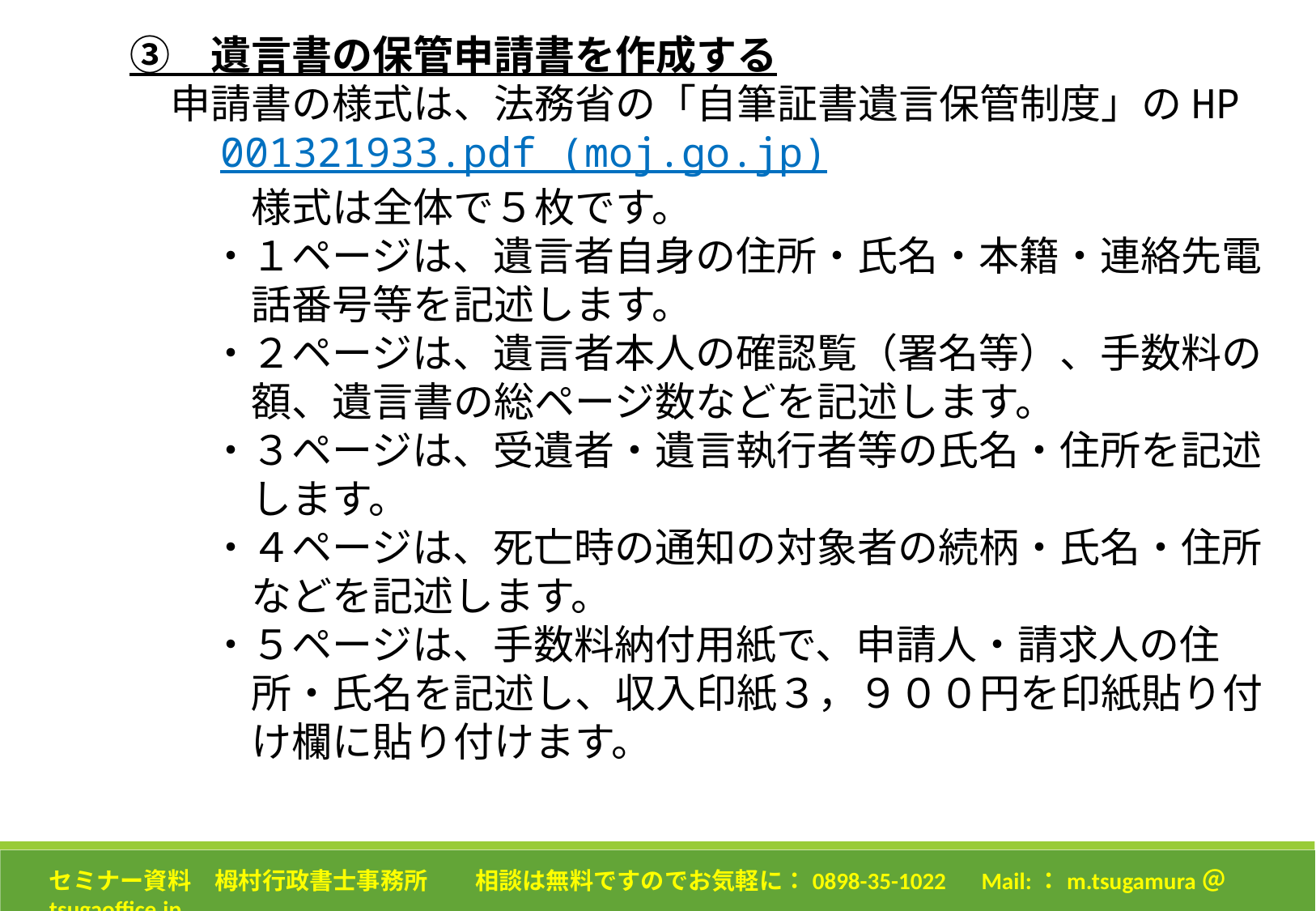

③　遺言書の保管申請書を作成する
　　　申請書の様式は、法務省の「自筆証書遺言保管制度」のHP
　　　　001321933.pdf (moj.go.jp)
　　　　　様式は全体で５枚です。
　　　　・１ページは、遺言者自身の住所・氏名・本籍・連絡先電
　　　　　話番号等を記述します。
　　　　・２ページは、遺言者本人の確認覧（署名等）、手数料の
　　　　　額、遺言書の総ページ数などを記述します。
　　　　・３ページは、受遺者・遺言執行者等の氏名・住所を記述
　　　　　します。
　　　　・４ページは、死亡時の通知の対象者の続柄・氏名・住所
　　　　　などを記述します。
　　　　・５ページは、手数料納付用紙で、申請人・請求人の住
　　　　　所・氏名を記述し、収入印紙３，９００円を印紙貼り付
　　　　　け欄に貼り付けます。

セミナー資料　栂村行政書士事務所　　相談は無料ですのでお気軽に：0898-35-1022　Mail:：m.tsugamura＠tsugaoffice.jp